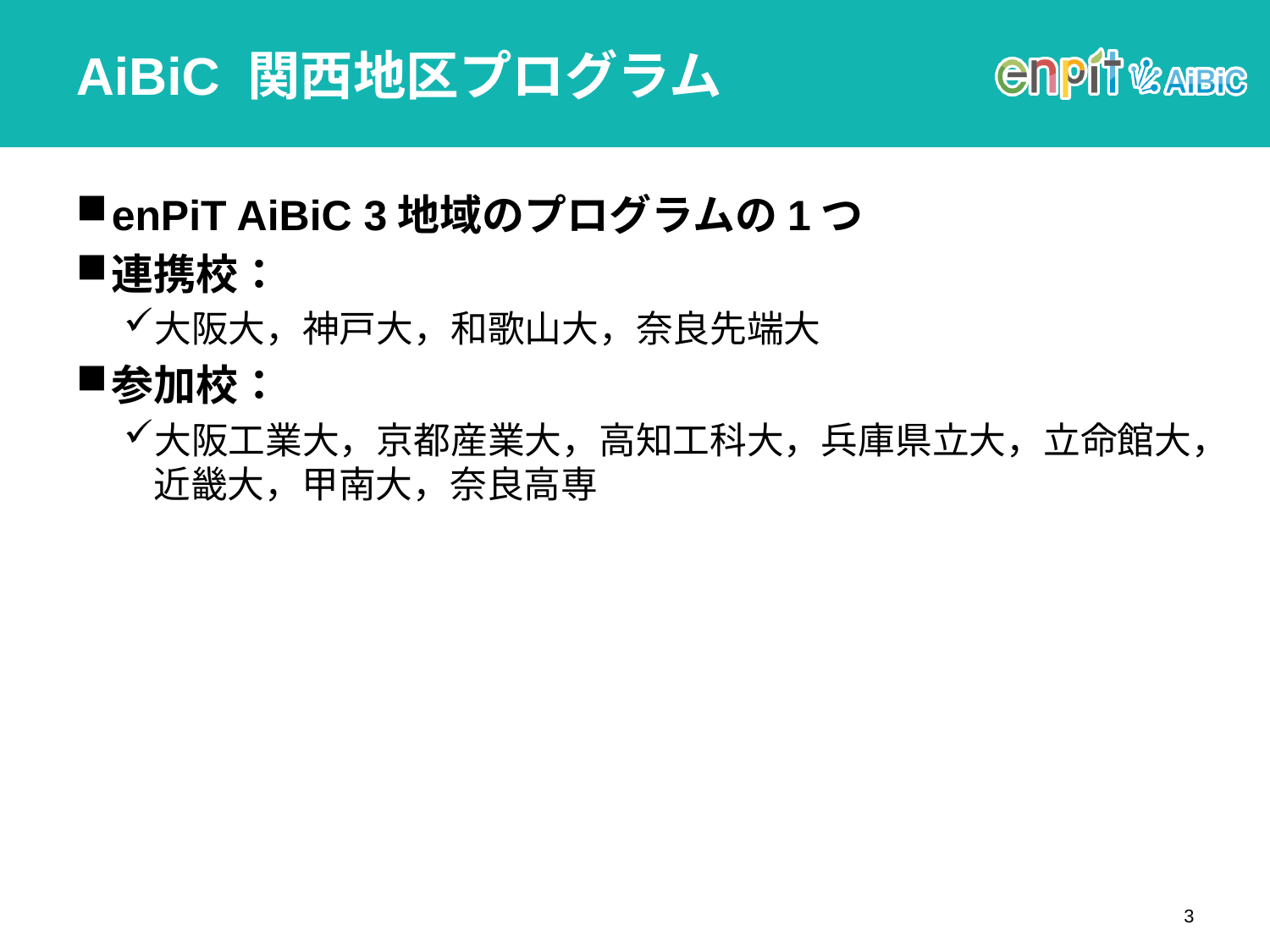

# AiBiC 関西地区プログラム
enPiT AiBiC 3地域のプログラムの1つ
連携校：
大阪大，神戸大，和歌山大，奈良先端大
参加校：
大阪工業大，京都産業大，高知工科大，兵庫県立大，立命館大，近畿大，甲南大，奈良高専
3